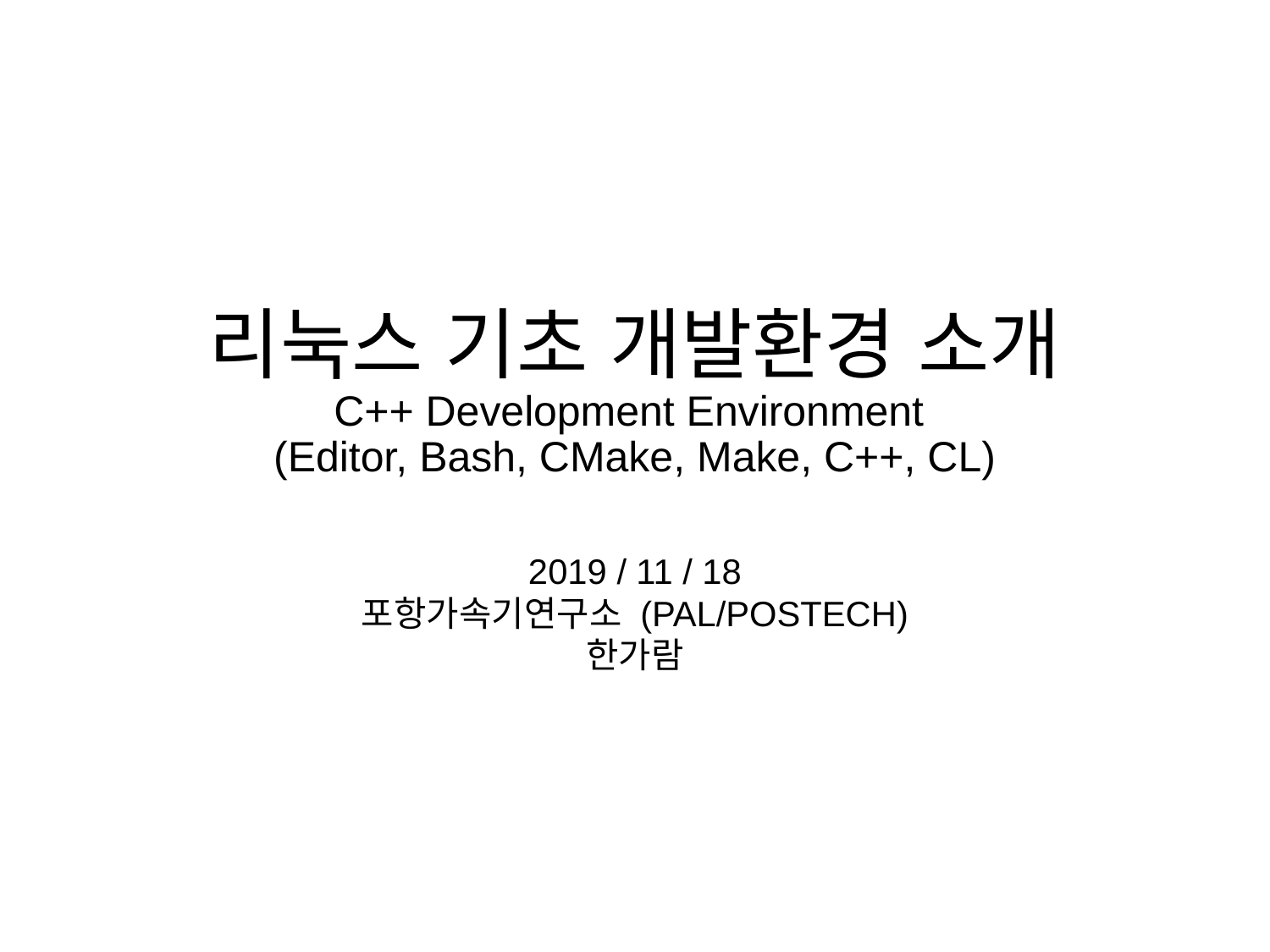

# 리눅스 기초 개발환경 소개 C++ Development Environment (Editor, Bash, CMake, Make, C++, CL)

2019 / 11 / 18
포항가속기연구소 (PAL/POSTECH)
한가람